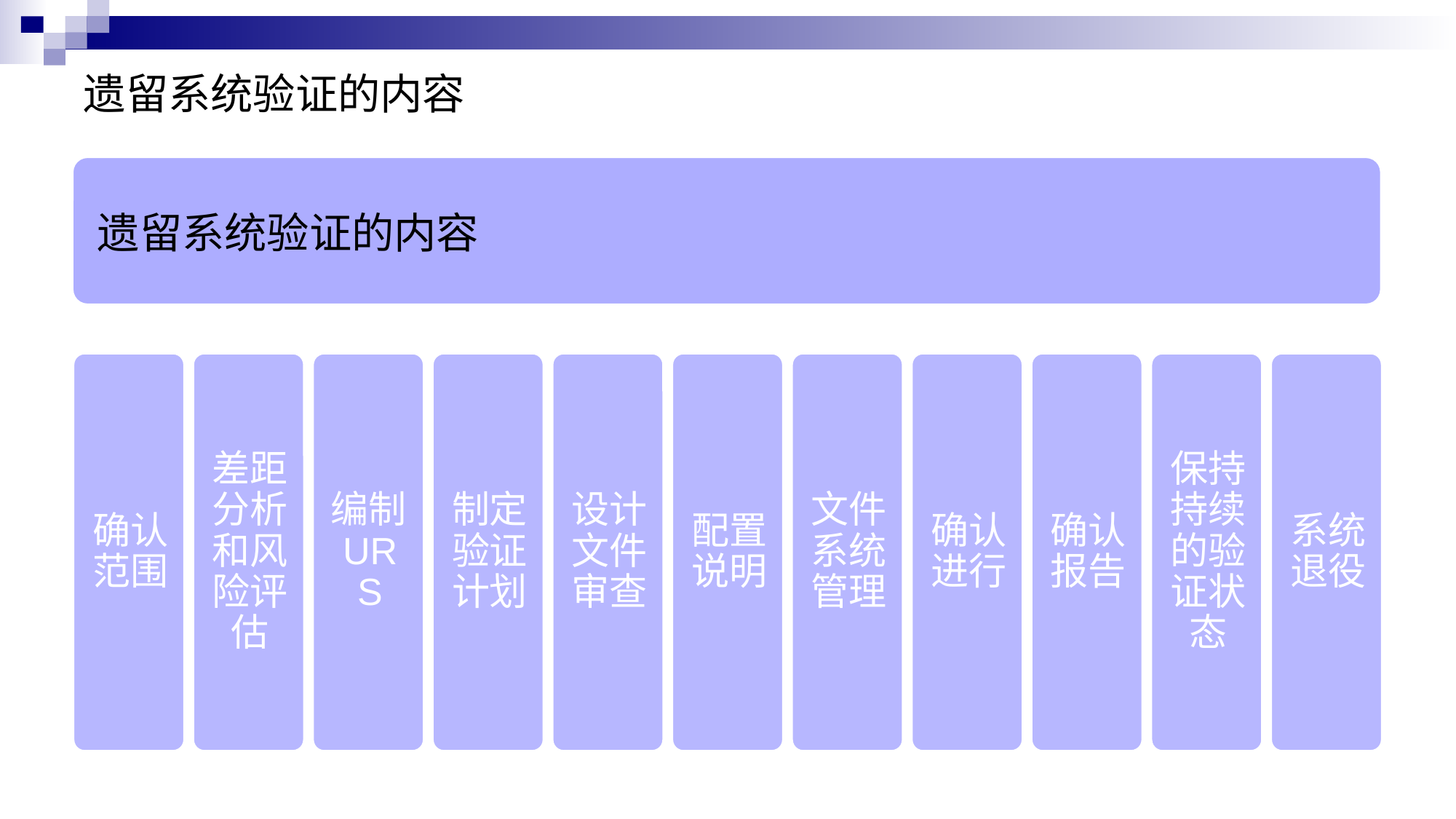

遗留系统验证的内容

确认范围
差距分析和风险评估
编制URS
制定验证计划
设计文件审查
配置说明
文件系统管理
确认进行
确认报告
保持持续的验证状态
系统退役
# 遗留系统验证的内容